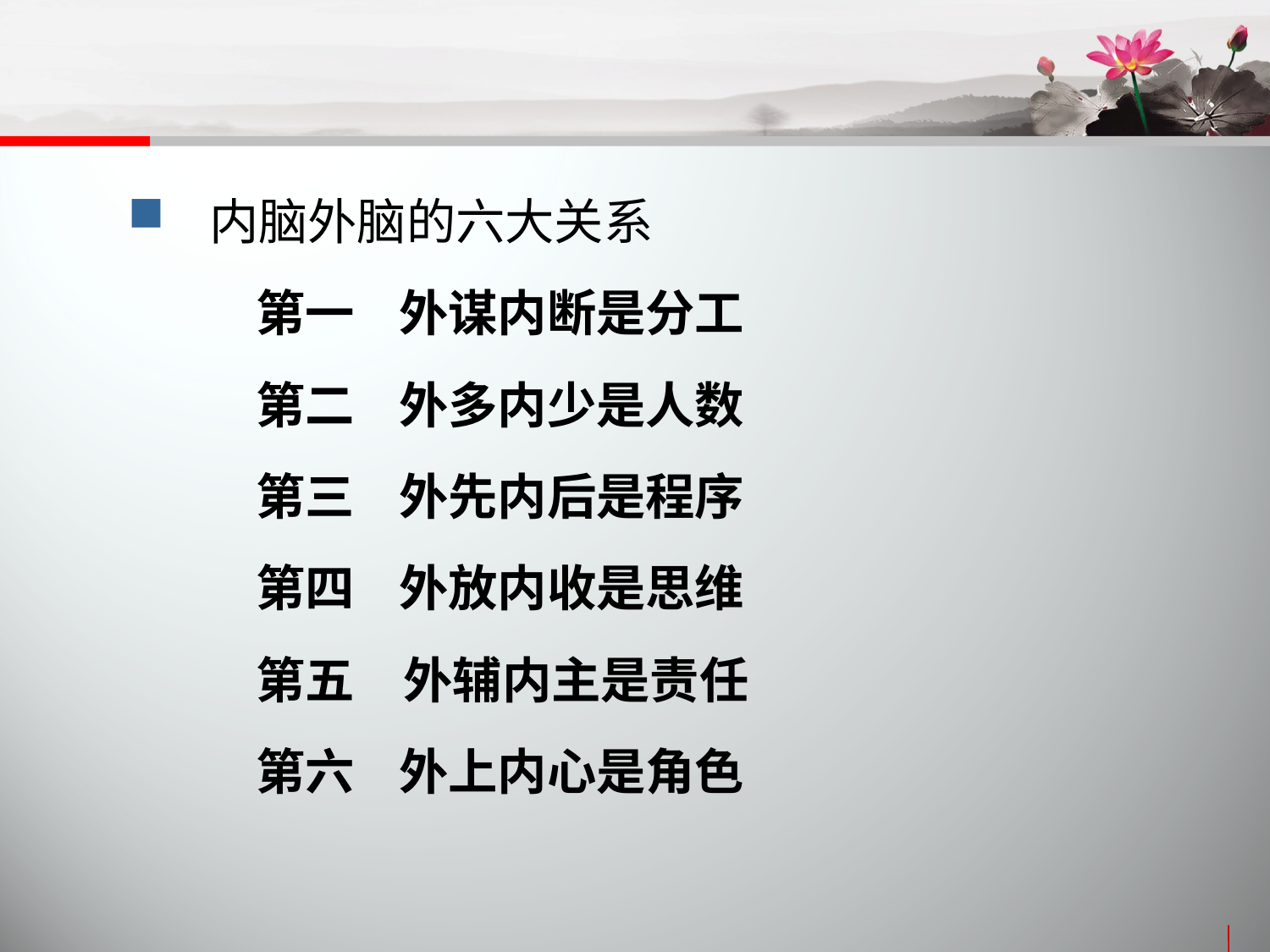

内脑外脑的六大关系
第一    外谋内断是分工
第二    外多内少是人数
第三    外先内后是程序
第四    外放内收是思维
第五　外辅内主是责任
第六    外上内心是角色